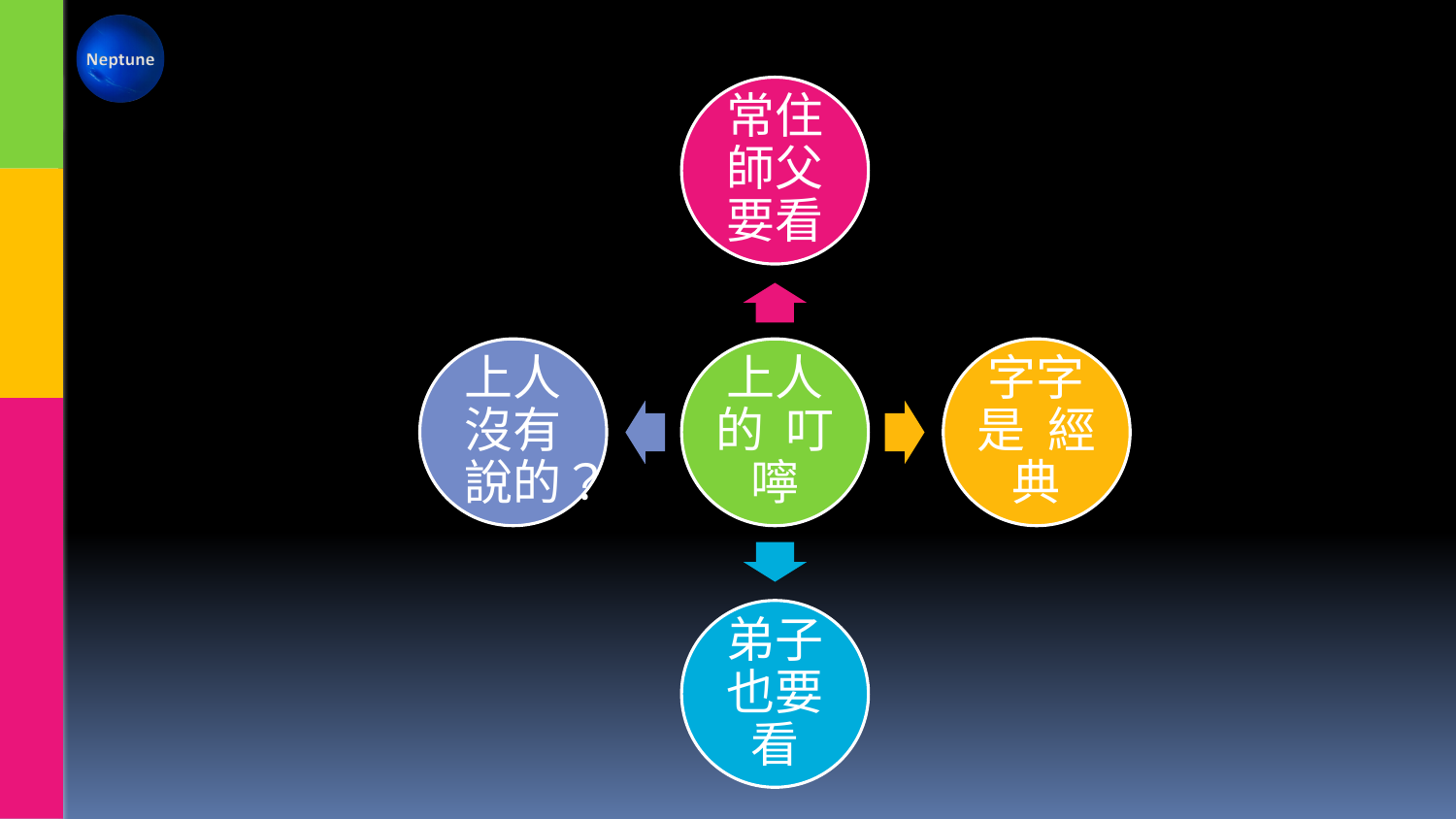

上人的  叮嚀

常住師父要看

字字是  經典

弟子也要看

上人沒有說的？